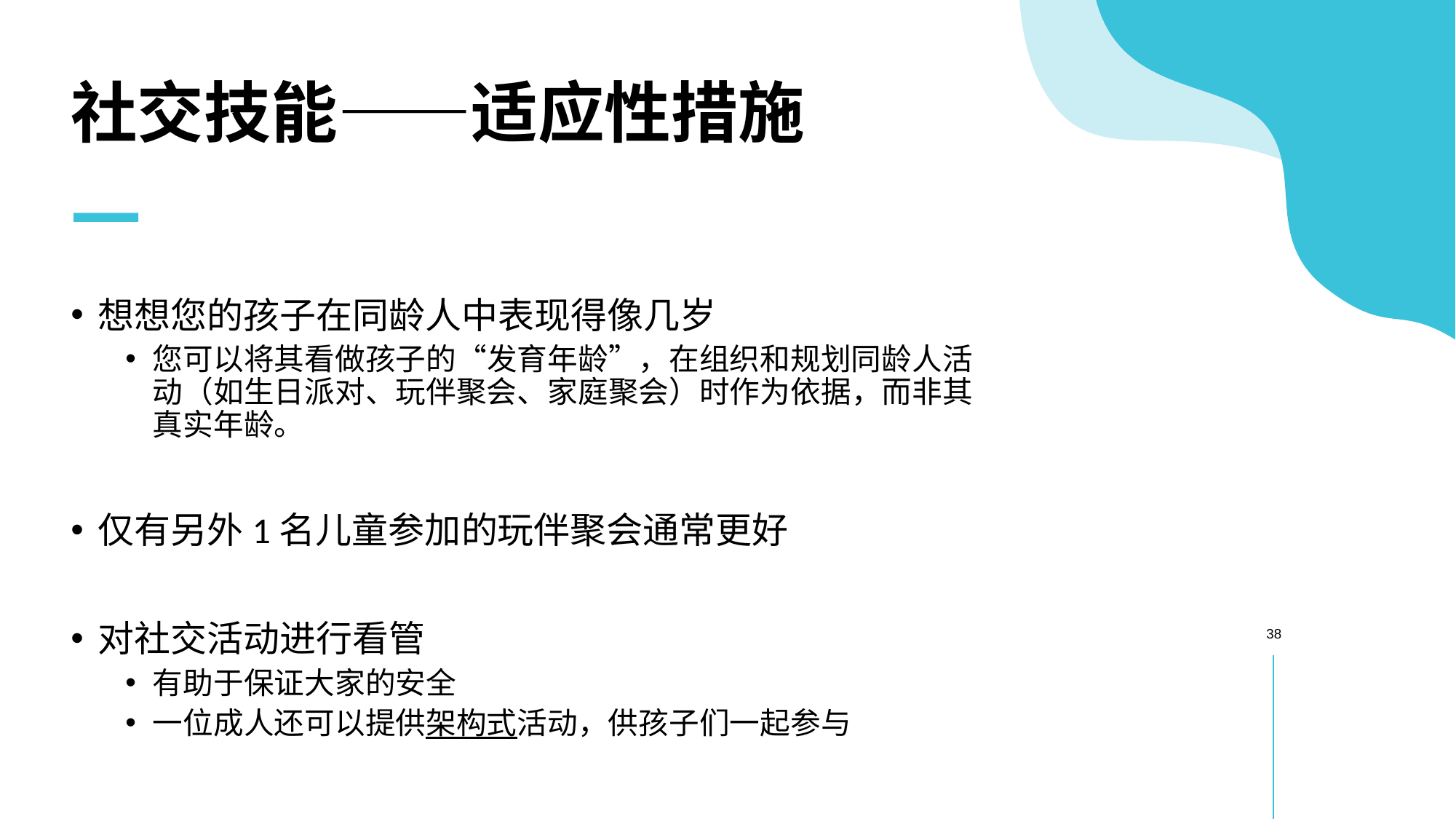

# 社交技能——适应性措施

想想您的孩子在同龄人中表现得像几岁
您可以将其看做孩子的“发育年龄”，在组织和规划同龄人活动（如生日派对、玩伴聚会、家庭聚会）时作为依据，而非其真实年龄。

仅有另外1名儿童参加的玩伴聚会通常更好

对社交活动进行看管
有助于保证大家的安全
一位成人还可以提供架构式活动，供孩子们一起参与
38